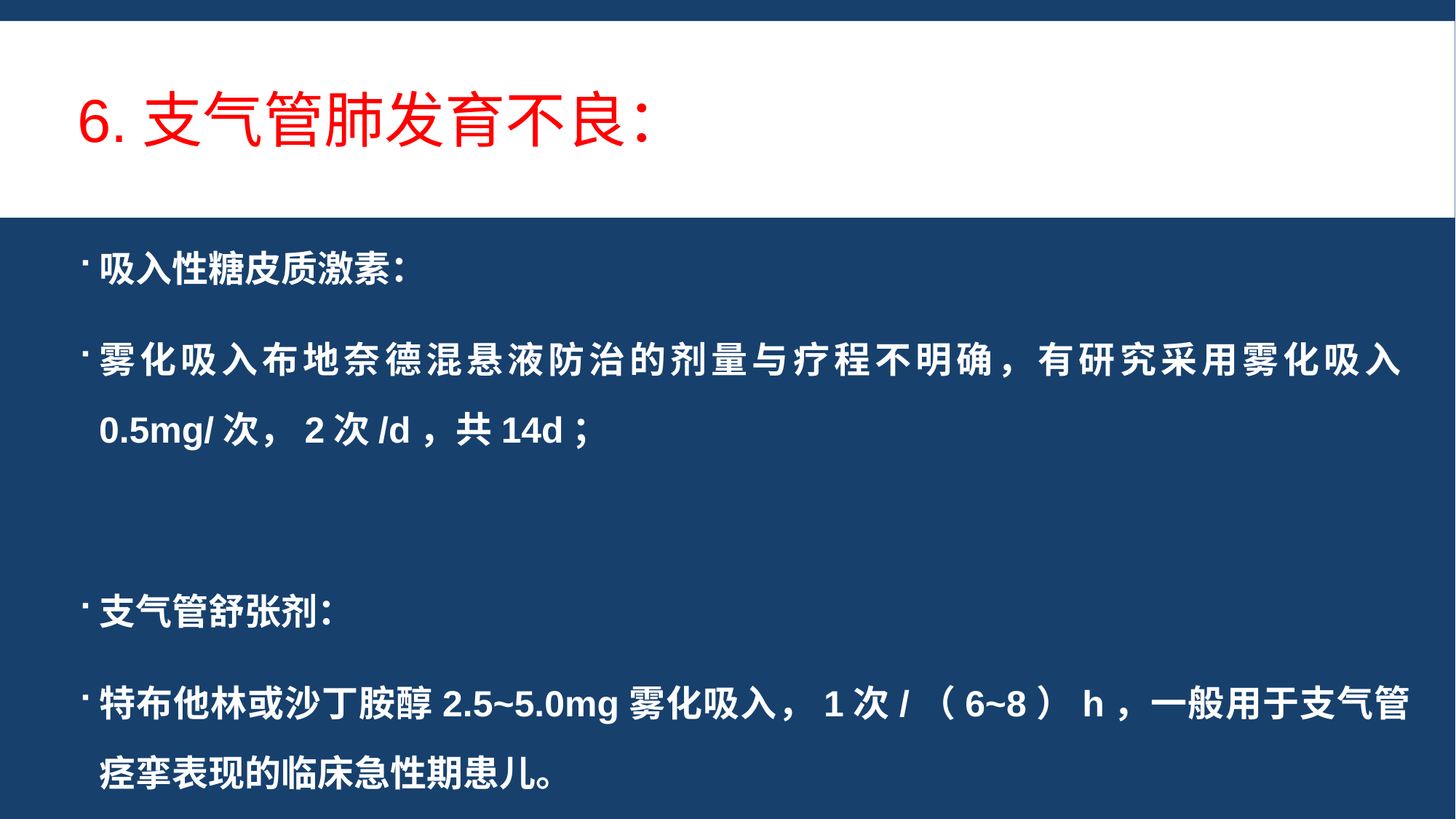

# 6.支气管肺发育不良：
吸入性糖皮质激素：
雾化吸入布地奈德混悬液防治的剂量与疗程不明确，有研究采用雾化吸入0.5mg/次，2次/d，共14d；

支气管舒张剂：
特布他林或沙丁胺醇2.5~5.0mg雾化吸入，1次/（6~8）h，一般用于支气管痉挛表现的临床急性期患儿。